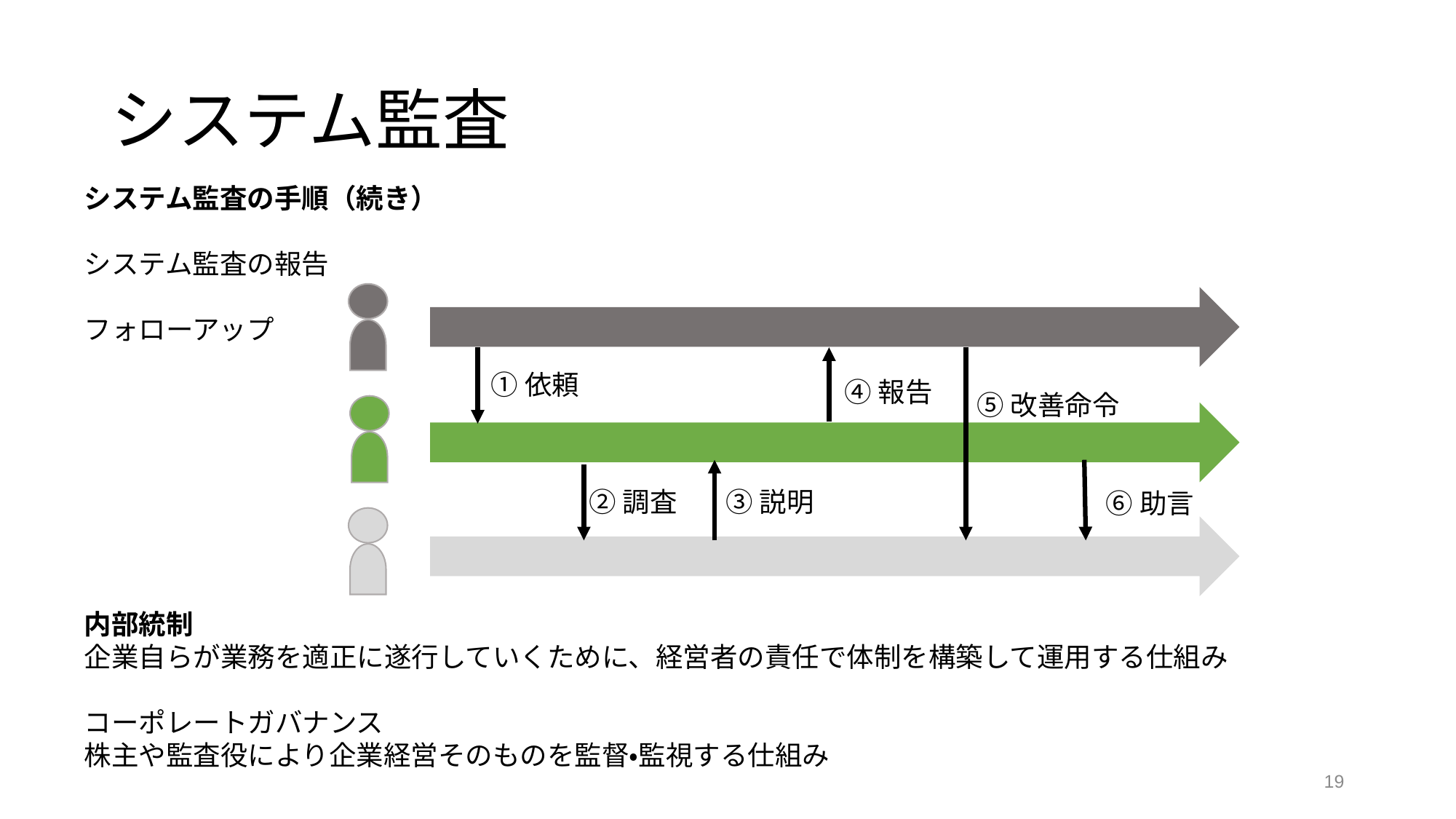

# システム監査
システム監査の手順（続き）

システム監査の報告

フォローアップ

内部統制
企業自らが業務を適正に遂行していくために、経営者の責任で体制を構築して運用する仕組み

コーポレートガバナンス
株主や監査役により企業経営そのものを監督・監視する仕組み

①依頼
④報告
⑤改善命令

②調査
③説明
⑥助言

19